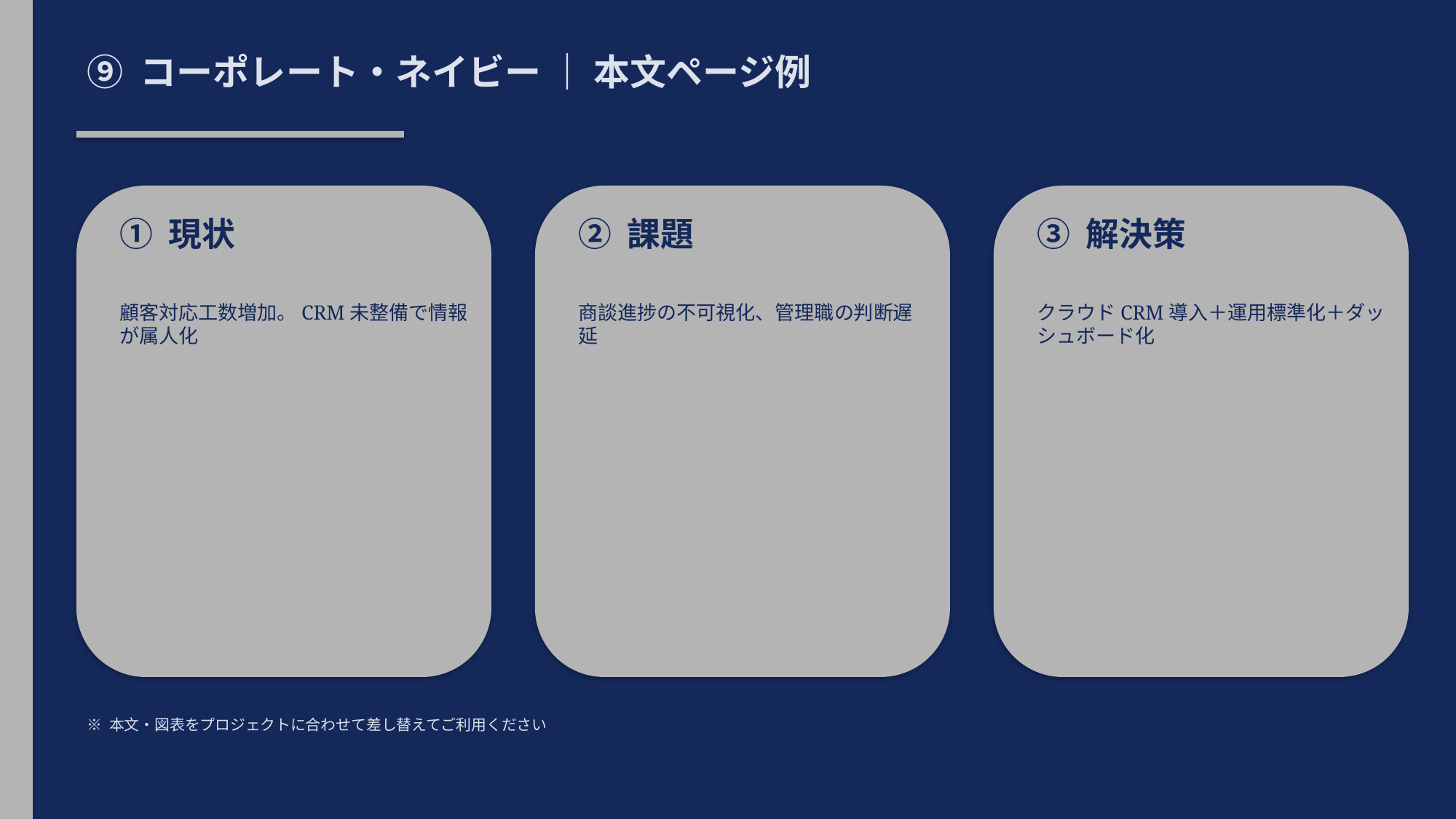

⑨ コーポレート・ネイビー ｜ 本文ページ例

① 現状
② 課題
③ 解決策
顧客対応工数増加。CRM未整備で情報が属人化
商談進捗の不可視化、管理職の判断遅延
クラウドCRM導入＋運用標準化＋ダッシュボード化
※ 本文・図表をプロジェクトに合わせて差し替えてご利用ください